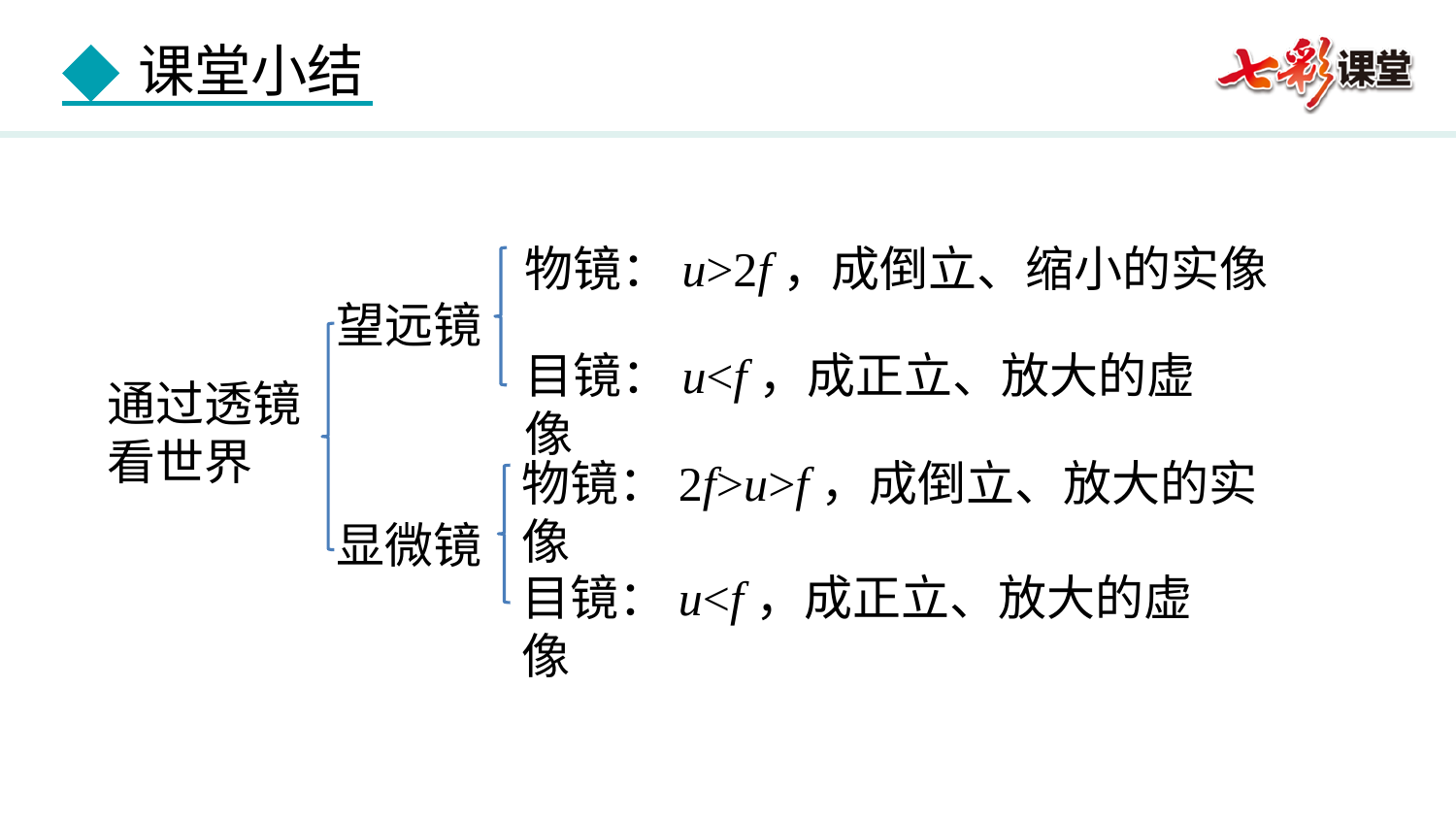

物镜：u>2f，成倒立、缩小的实像

望远镜

目镜：u<f，成正立、放大的虚像
通过透镜
看世界
物镜：2f>u>f，成倒立、放大的实像

显微镜
目镜：u<f，成正立、放大的虚像